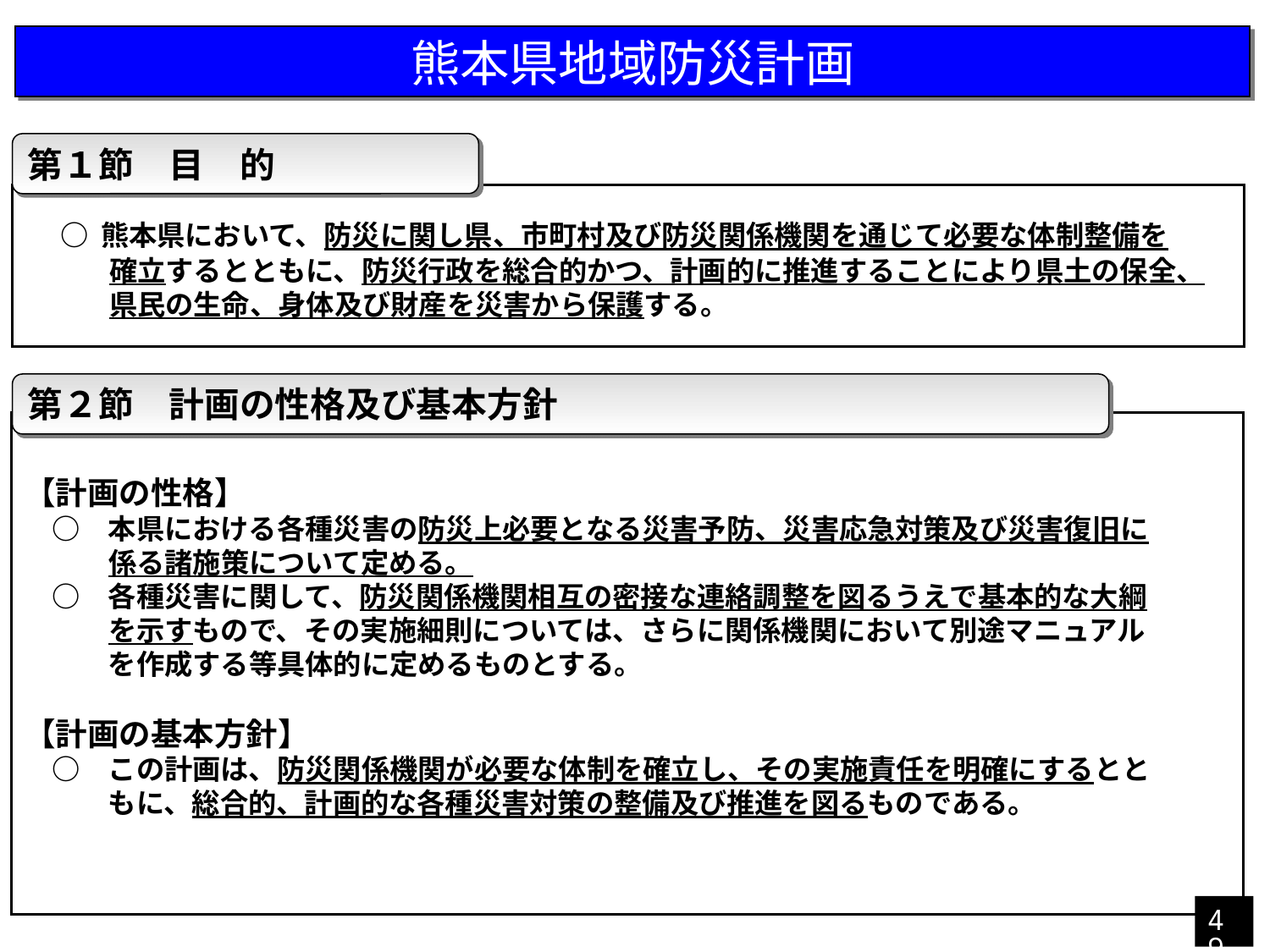

熊本県地域防災計画
第１節　目　的
　○  熊本県において、防災に関し県、市町村及び防災関係機関を通じて必要な体制整備を
　　　確立するとともに、防災行政を総合的かつ、計画的に推進することにより県土の保全、
　　　県民の生命、身体及び財産を災害から保護する。
第２節　計画の性格及び基本方針
【計画の性格】
　○　本県における各種災害の防災上必要となる災害予防、災害応急対策及び災害復旧に
　　　係る諸施策について定める。
　○　各種災害に関して、防災関係機関相互の密接な連絡調整を図るうえで基本的な大綱
　　　を示すもので、その実施細則については、さらに関係機関において別途マニュアル
　　　を作成する等具体的に定めるものとする。

【計画の基本方針】
　○　この計画は、防災関係機関が必要な体制を確立し、その実施責任を明確にするとと
　　　もに、総合的、計画的な各種災害対策の整備及び推進を図るものである。

49